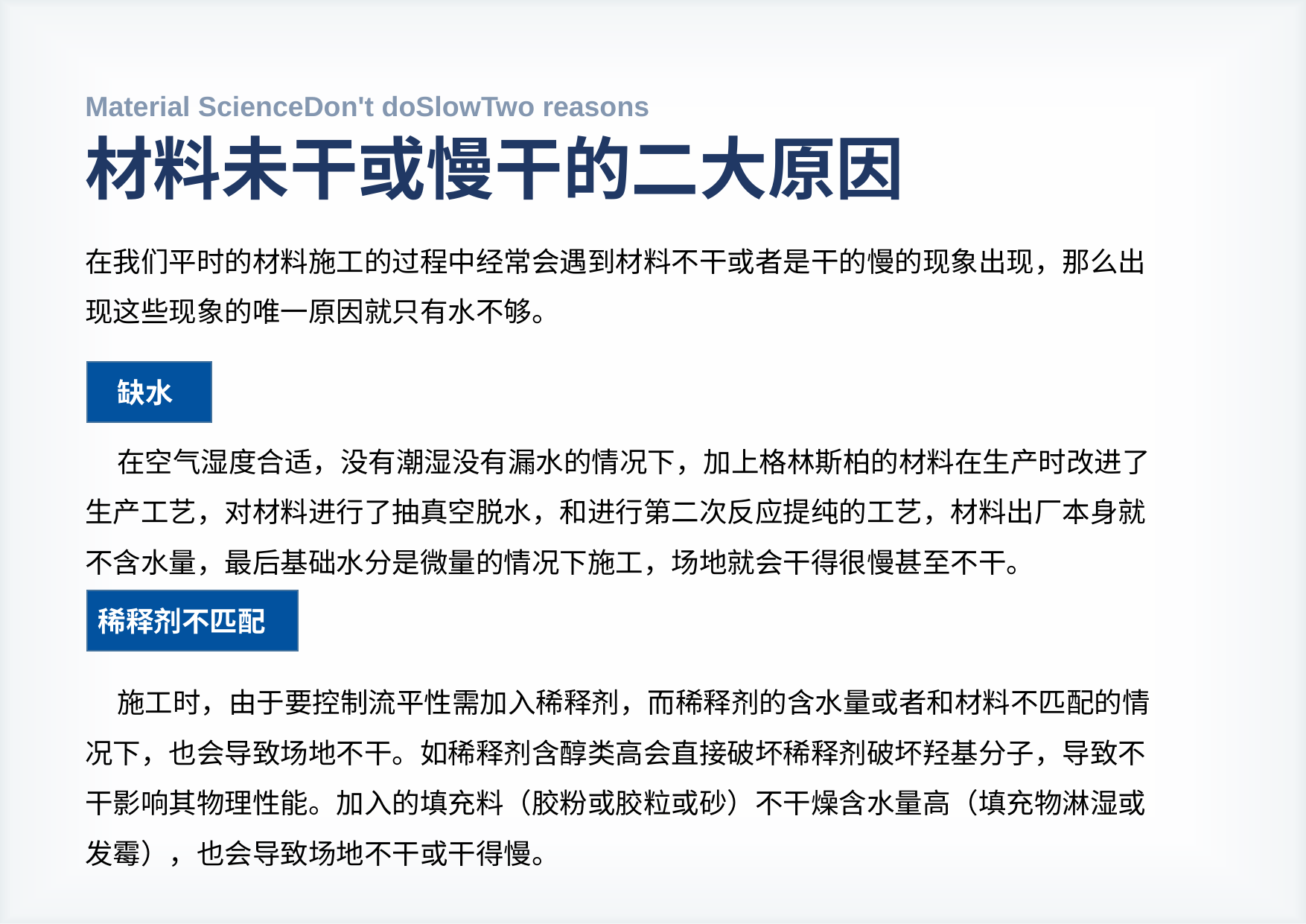

Material ScienceDon't doSlowTwo reasons
材料未干或慢干的二大原因
在我们平时的材料施工的过程中经常会遇到材料不干或者是干的慢的现象出现，那么出现这些现象的唯一原因就只有水不够。
  缺水
    在空气湿度合适，没有潮湿没有漏水的情况下，加上格林斯柏的材料在生产时改进了生产工艺，对材料进行了抽真空脱水，和进行第二次反应提纯的工艺，材料出厂本身就不含水量，最后基础水分是微量的情况下施工，场地就会干得很慢甚至不干。
稀释剂不匹配
    施工时，由于要控制流平性需加入稀释剂，而稀释剂的含水量或者和材料不匹配的情况下，也会导致场地不干。如稀释剂含醇类高会直接破坏稀释剂破坏羟基分子，导致不干影响其物理性能。加入的填充料（胶粉或胶粒或砂）不干燥含水量高（填充物淋湿或发霉），也会导致场地不干或干得慢。